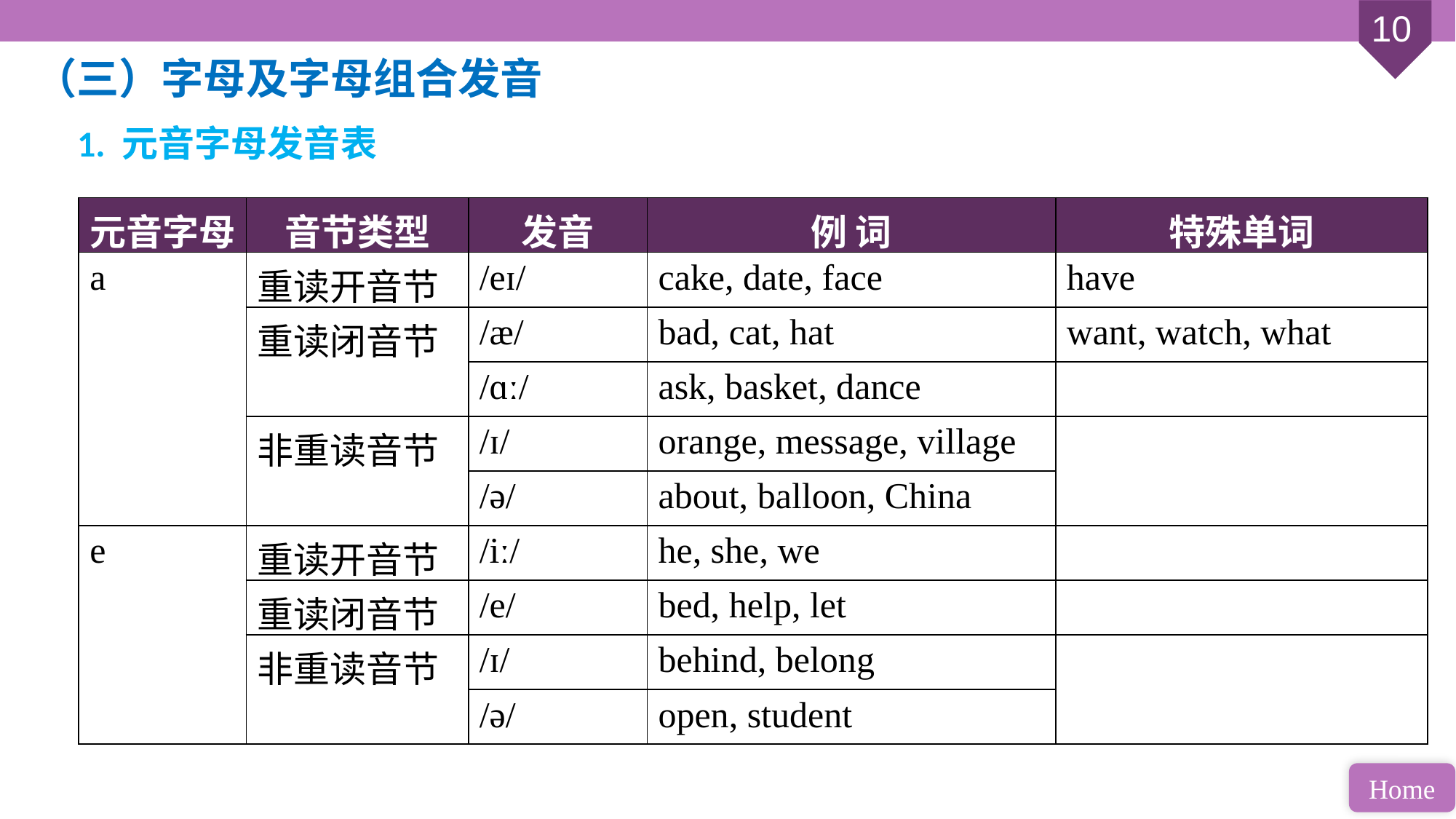

（三）字母及字母组合发音
1. 元音字母发音表
| 元音字母 | 音节类型 | 发音 | 例 词 | 特殊单词 |
| --- | --- | --- | --- | --- |
| a | 重读开音节 | /eɪ/ | cake, date, face | have |
|  | 重读闭音节 | /æ/ | bad, cat, hat | want, watch, what |
|  |  | /ɑː/ | ask, basket, dance |  |
|  | 非重读音节 | /ɪ/ | orange, message, village |  |
|  |  | /ə/ | about, balloon, China |  |
| e | 重读开音节 | /iː/ | he, she, we |  |
|  | 重读闭音节 | /e/ | bed, help, let |  |
|  | 非重读音节 | /ɪ/ | behind, belong |  |
|  |  | /ə/ | open, student |  |